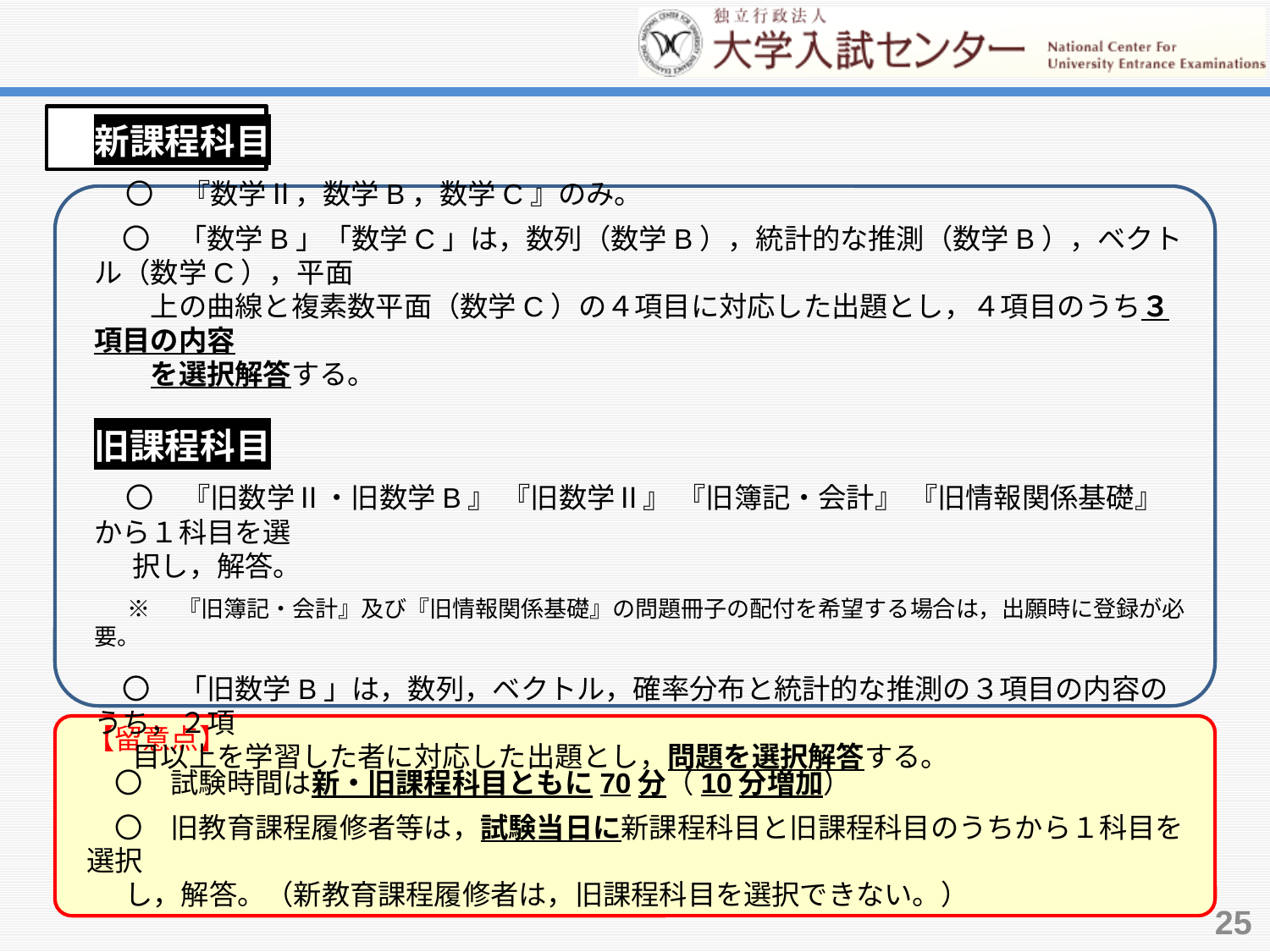

数学②
新課程科目
　〇　『数学Ⅱ，数学B，数学C』のみ。
　〇　「数学B」「数学C」は，数列（数学B），統計的な推測（数学B），ベクトル（数学C），平面
　　上の曲線と複素数平面（数学C）の４項目に対応した出題とし，４項目のうち３項目の内容
　　を選択解答する。

旧課程科目
　〇　『旧数学Ⅱ・旧数学B』 『旧数学Ⅱ』 『旧簿記・会計』 『旧情報関係基礎』から１科目を選
     択し，解答。
      ※　『旧簿記・会計』及び『旧情報関係基礎』の問題冊子の配付を希望する場合は，出願時に登録が必要。
　〇　「旧数学B」は，数列，ベクトル，確率分布と統計的な推測の３項目の内容のうち，２項
     目以上を学習した者に対応した出題とし，問題を選択解答する。
【留意点】
　〇　試験時間は新・旧課程科目ともに70分（10分増加）
　〇　旧教育課程履修者等は，試験当日に新課程科目と旧課程科目のうちから１科目を選択
     し，解答。（新教育課程履修者は，旧課程科目を選択できない。）
25